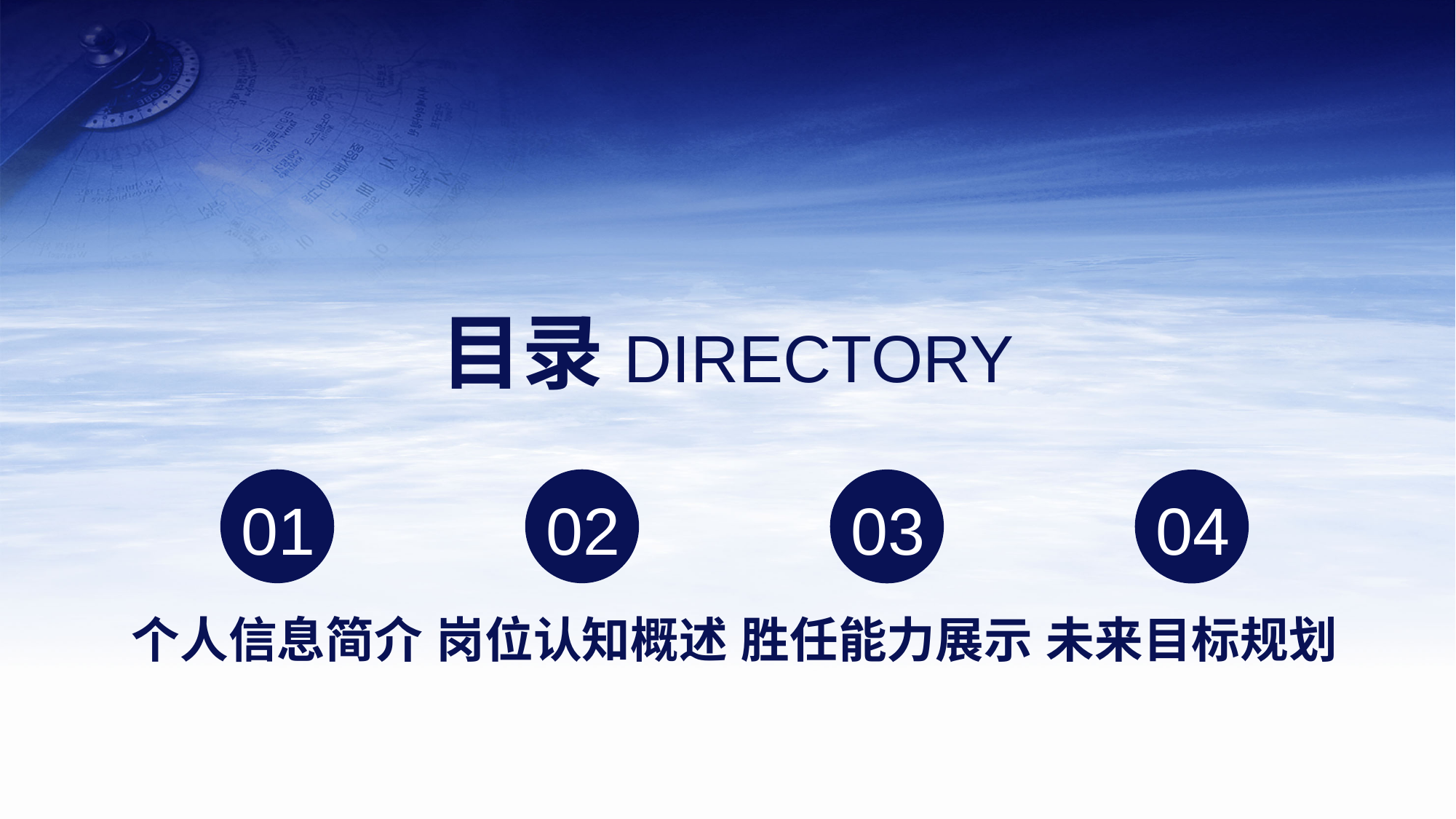

目录DIRECTORY

01
个人信息简介

02
岗位认知概述

03
胜任能力展示

04
未来目标规划